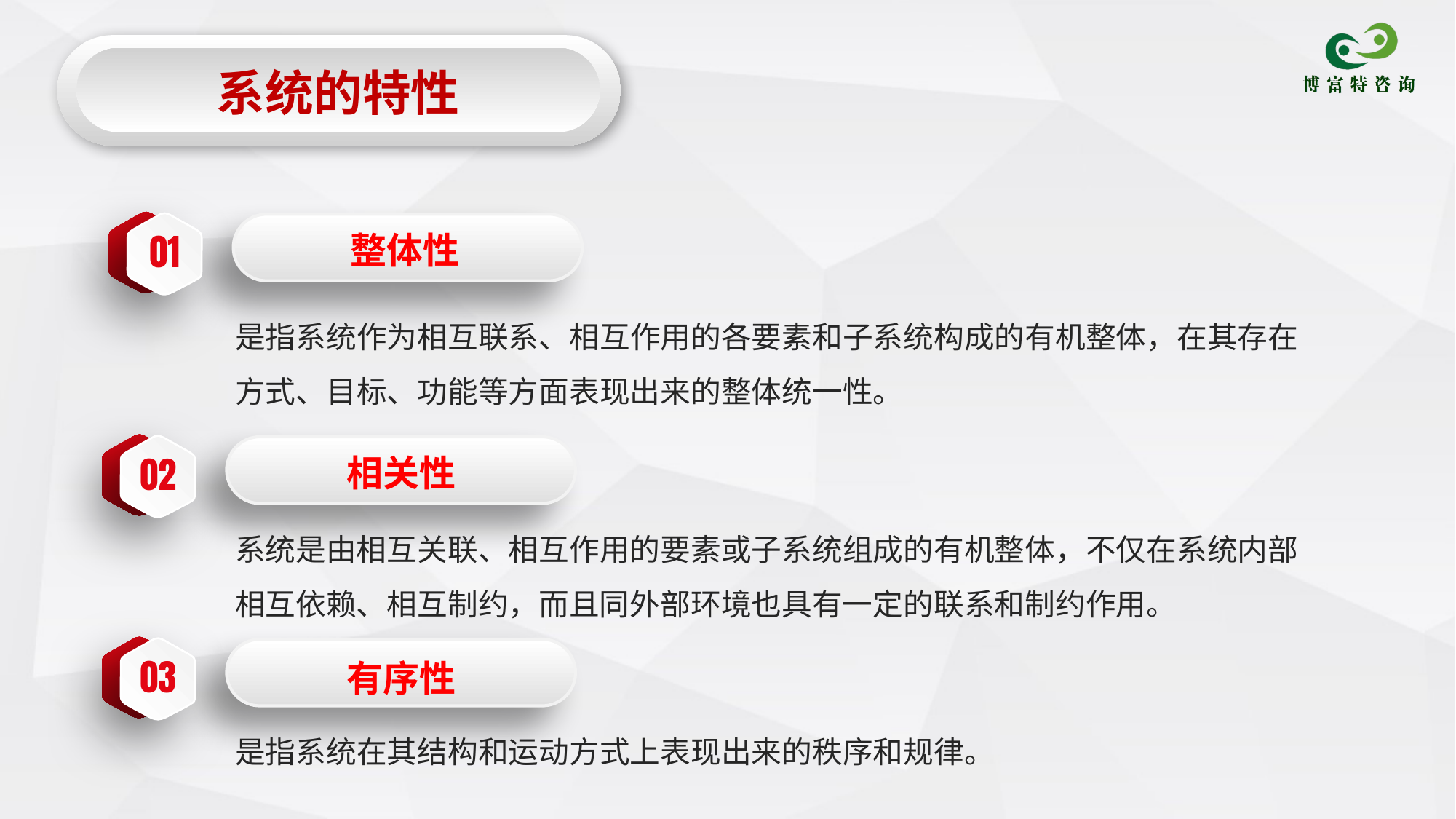

系统的特性

01

整体性
是指系统作为相互联系、相互作用的各要素和子系统构成的有机整体，在其存在方式、目标、功能等方面表现出来的整体统一性。

02

相关性
系统是由相互关联、相互作用的要素或子系统组成的有机整体，不仅在系统内部相互依赖、相互制约，而且同外部环境也具有一定的联系和制约作用。

03

有序性
是指系统在其结构和运动方式上表现出来的秩序和规律。